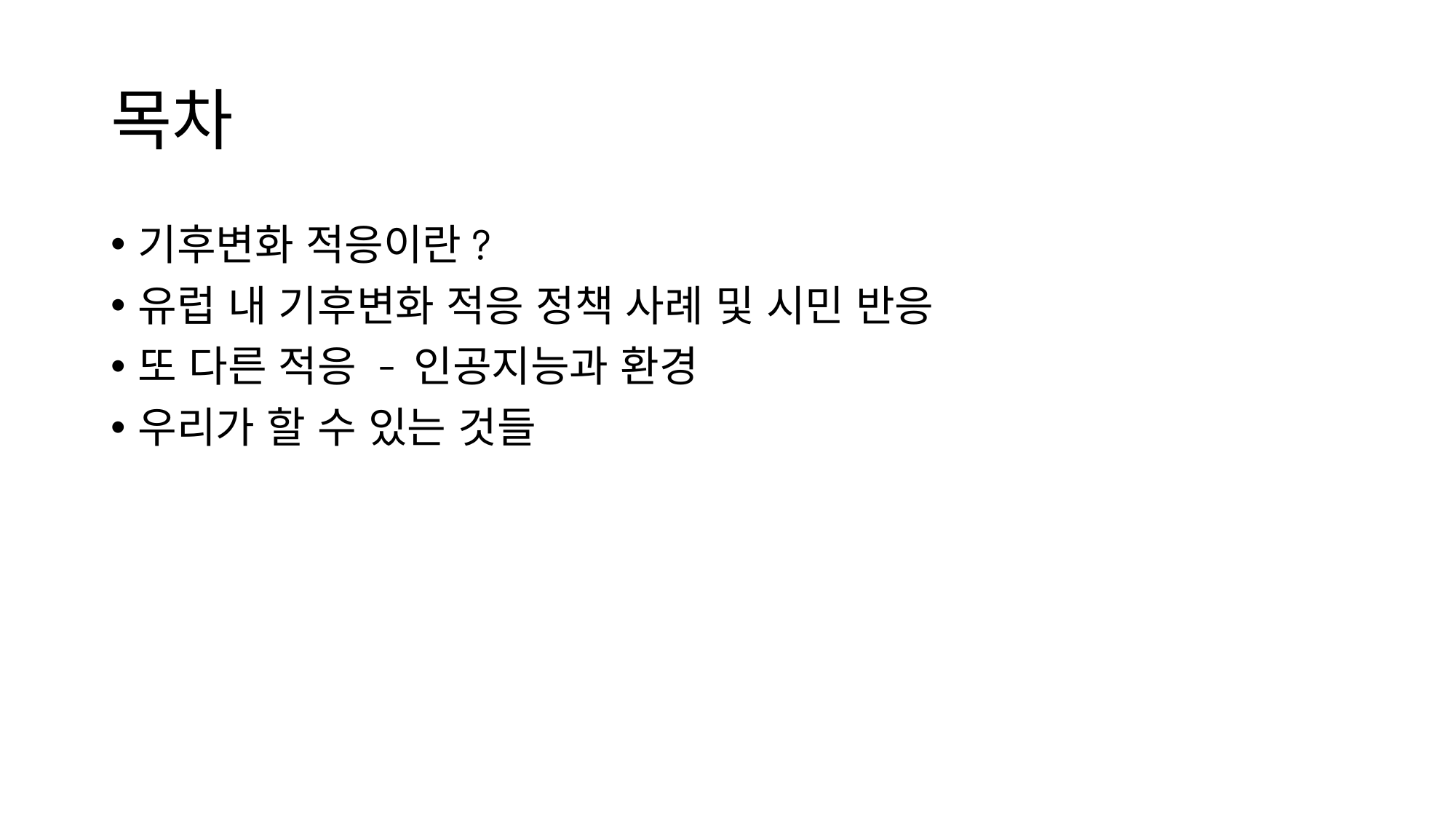

# 목차
기후변화 적응이란?
유럽 내 기후변화 적응 정책 사례 및 시민 반응
또 다른 적응 - 인공지능과 환경
우리가 할 수 있는 것들